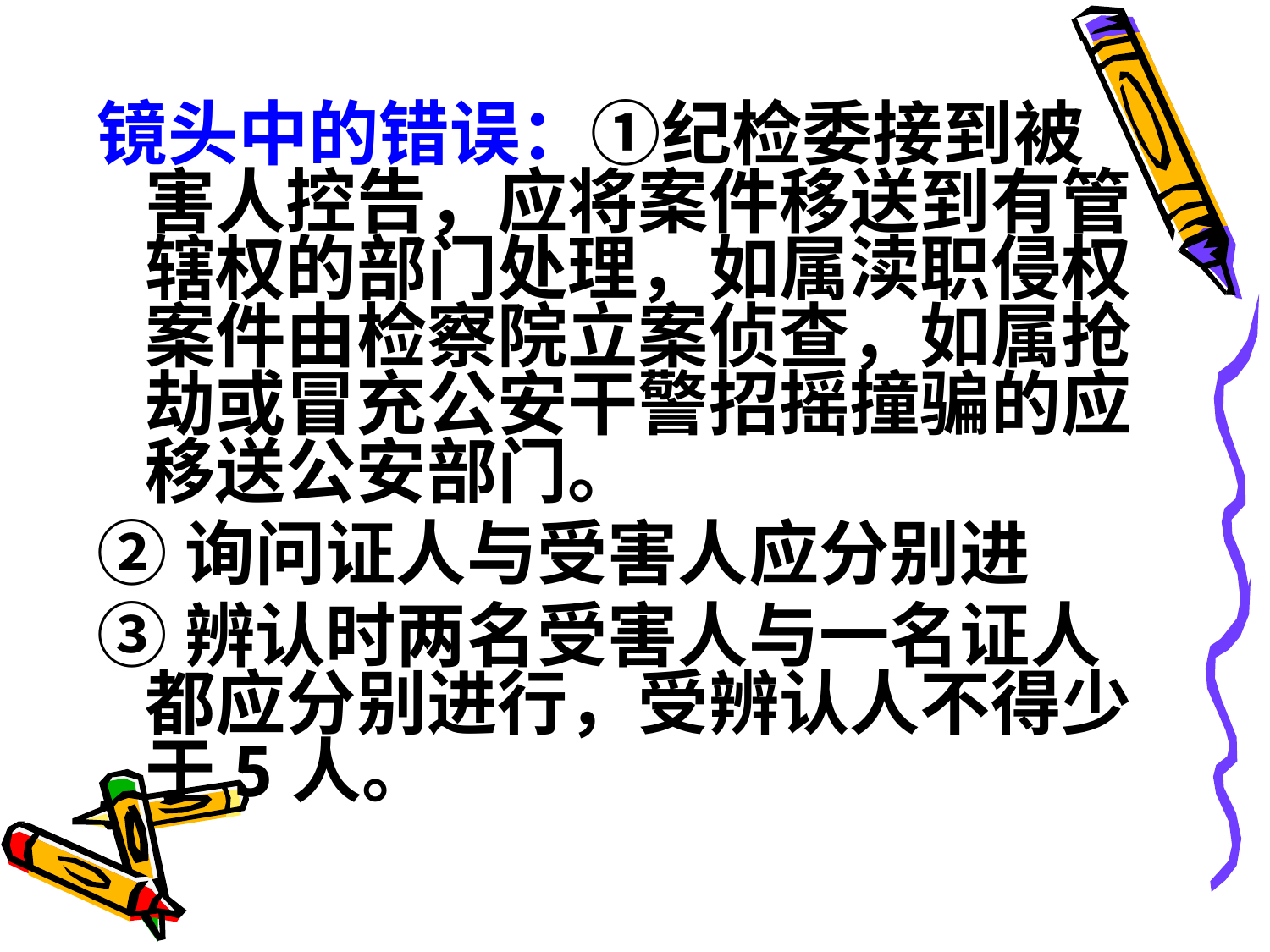

镜头中的错误：①纪检委接到被害人控告，应将案件移送到有管辖权的部门处理，如属渎职侵权案件由检察院立案侦查，如属抢劫或冒充公安干警招摇撞骗的应移送公安部门。
②询问证人与受害人应分别进
③辨认时两名受害人与一名证人都应分别进行，受辨认人不得少于5人。